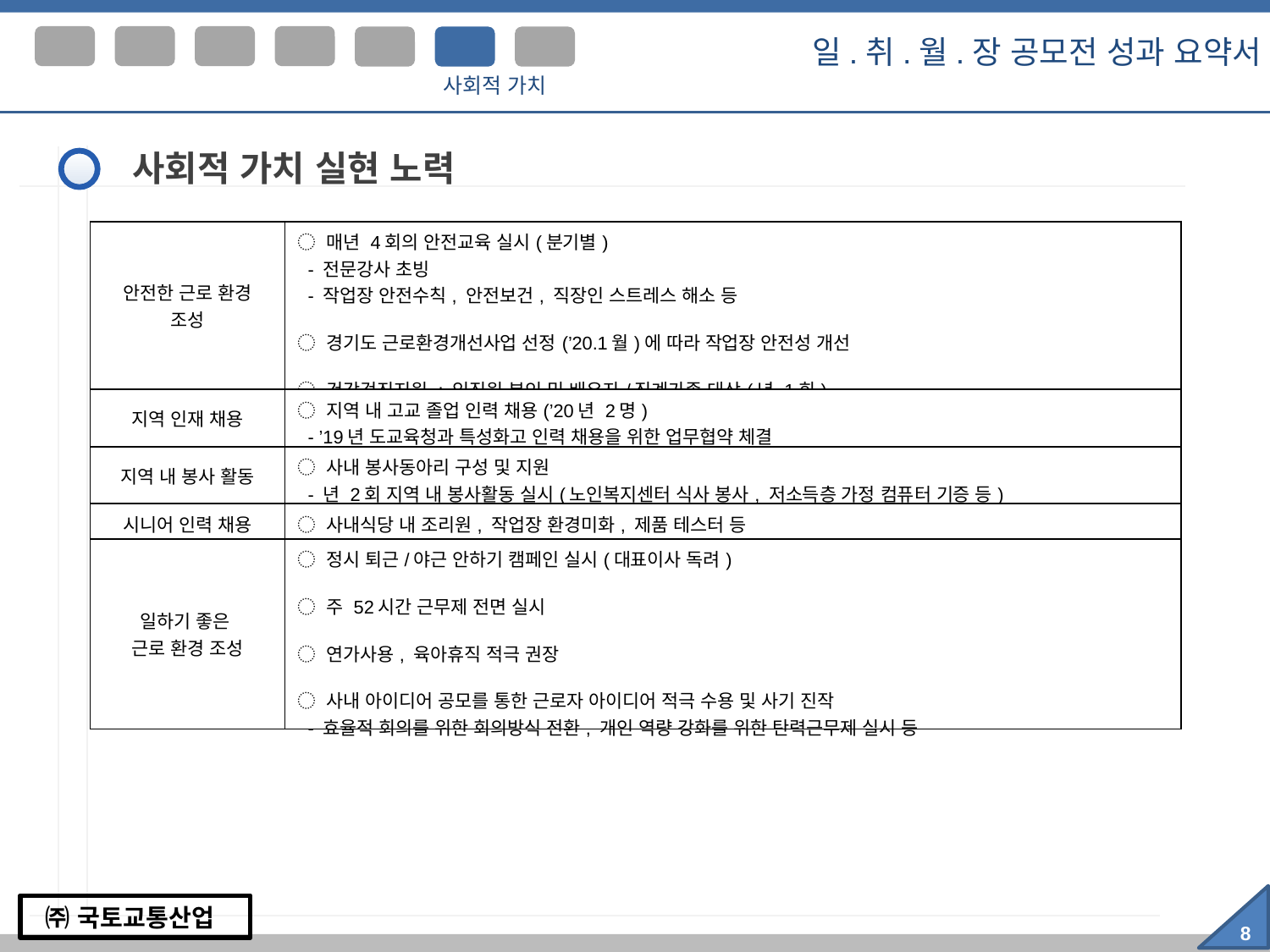

I  I
I  I  I
I  V
일.취.월.장 공모전 성과 요약서
I
Ⅴ
Ⅵ
Ⅶ
사회적 가치
사회적 가치 실현 노력

| 안전한 근로 환경 조성 | ◌ 매년 4회의 안전교육 실시(분기별) - 전문강사 초빙 - 작업장 안전수칙, 안전보건, 직장인 스트레스 해소 등 ◌ 경기도 근로환경개선사업 선정(’20.1월)에 따라 작업장 안전성 개선 ◌ 건강검진지원 : 임직원 본인 및 배우자/직계가족 대상(년 1회) |
| --- | --- |
| 지역 인재 채용 | ◌ 지역 내 고교 졸업 인력 채용(’20년 2명) - ’19년 도교육청과 특성화고 인력 채용을 위한 업무협약 체결 |
| 지역 내 봉사 활동 | ◌ 사내 봉사동아리 구성 및 지원 - 년 2회 지역 내 봉사활동 실시(노인복지센터 식사 봉사, 저소득층 가정 컴퓨터 기증 등) |
| 시니어 인력 채용 | ◌ 사내식당 내 조리원, 작업장 환경미화, 제품 테스터 등 |
| 일하기 좋은 근로 환경 조성 | ◌ 정시 퇴근/야근 안하기 캠페인 실시(대표이사 독려) ◌ 주 52시간 근무제 전면 실시 ◌ 연가사용, 육아휴직 적극 권장 ◌ 사내 아이디어 공모를 통한 근로자 아이디어 적극 수용 및 사기 진작 - 효율적 회의를 위한 회의방식 전환, 개인 역량 강화를 위한 탄력근무제 실시 등 |
8
 ㈜ 국토교통산업